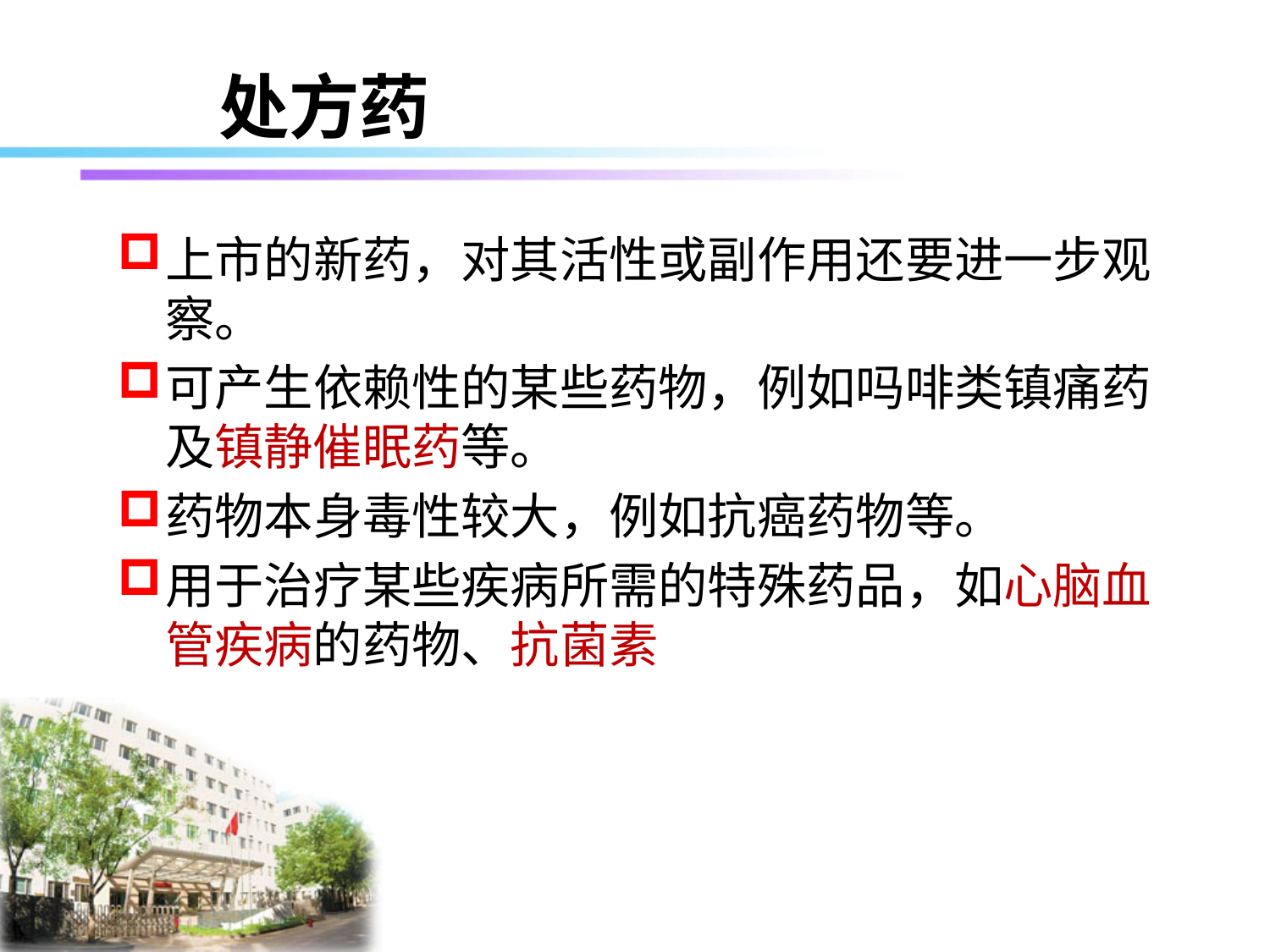

处方药
上市的新药，对其活性或副作用还要进一步观察。
可产生依赖性的某些药物，例如吗啡类镇痛药及镇静催眠药等。
药物本身毒性较大，例如抗癌药物等。
用于治疗某些疾病所需的特殊药品，如心脑血管疾病的药物、抗菌素